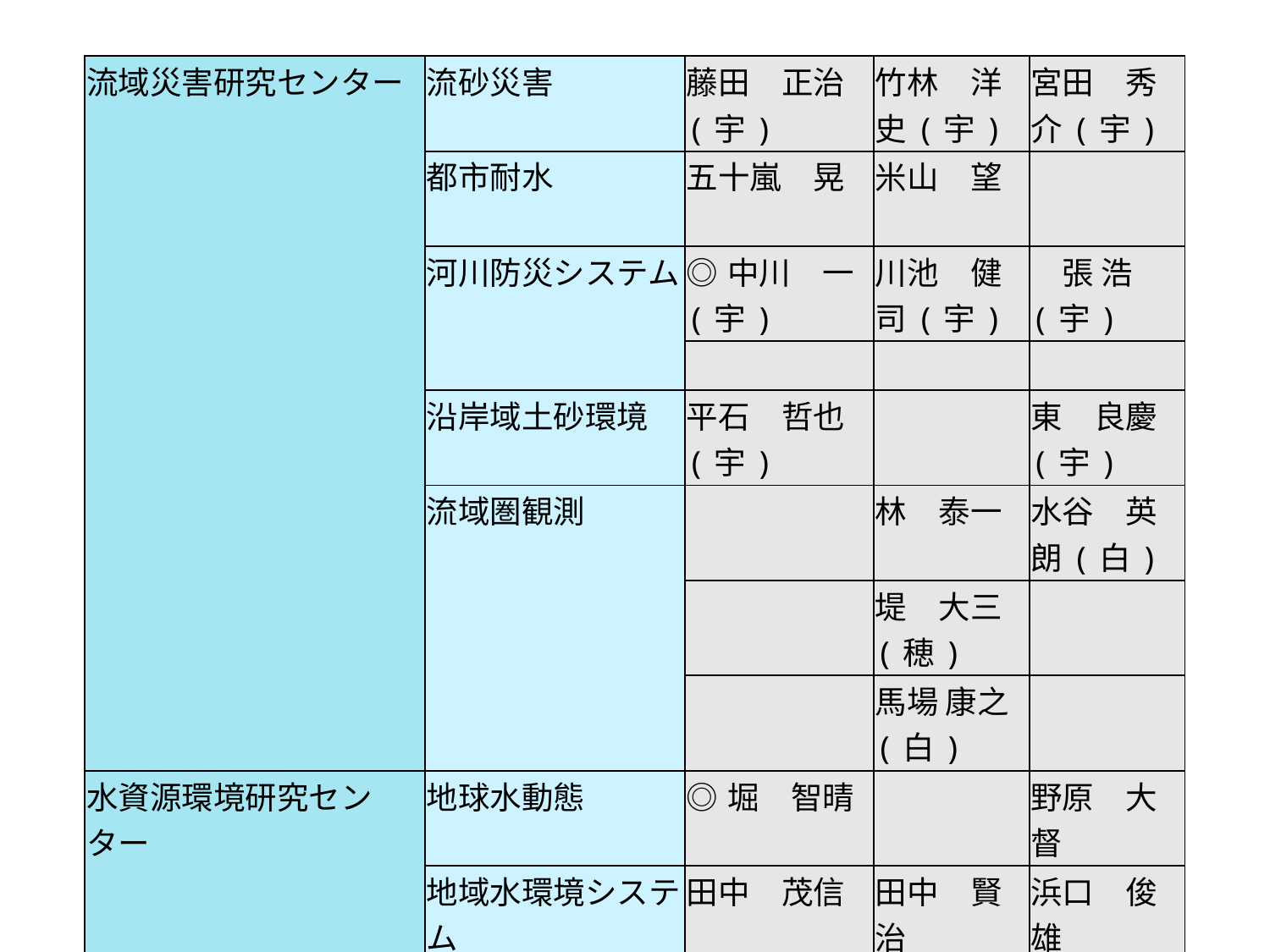

| 流域災害研究センター | 流砂災害 | 藤田　正治(宇) | 竹林　洋史(宇) | 宮田　秀介(宇) |
| --- | --- | --- | --- | --- |
|  | 都市耐水 | 五十嵐　晃 | 米山　望 |  |
|  | 河川防災システム | ◎中川　一(宇) | 川池　健司(宇) | 張 浩(宇) |
|  |  |  |  |  |
|  | 沿岸域土砂環境 | 平石　哲也(宇) |  | 東　良慶(宇) |
|  | 流域圏観測 |  | 林　泰一 | 水谷　英朗(白) |
|  |  |  | 堤　大三(穂) |  |
|  |  |  | 馬場 康之(白) |  |
| 水資源環境研究センター | 地球水動態 | ◎堀　智晴 |  | 野原　大督 |
|  | 地域水環境システム | 田中　茂信 | 田中　賢治 | 浜口　俊雄 |
|  | 社会・生態環境 | 角　哲也 | 竹門　康弘 |  |
|  | 水資源分布評価・解析(客員) | 風間　聡☆ | 手計　太一☆ |  |